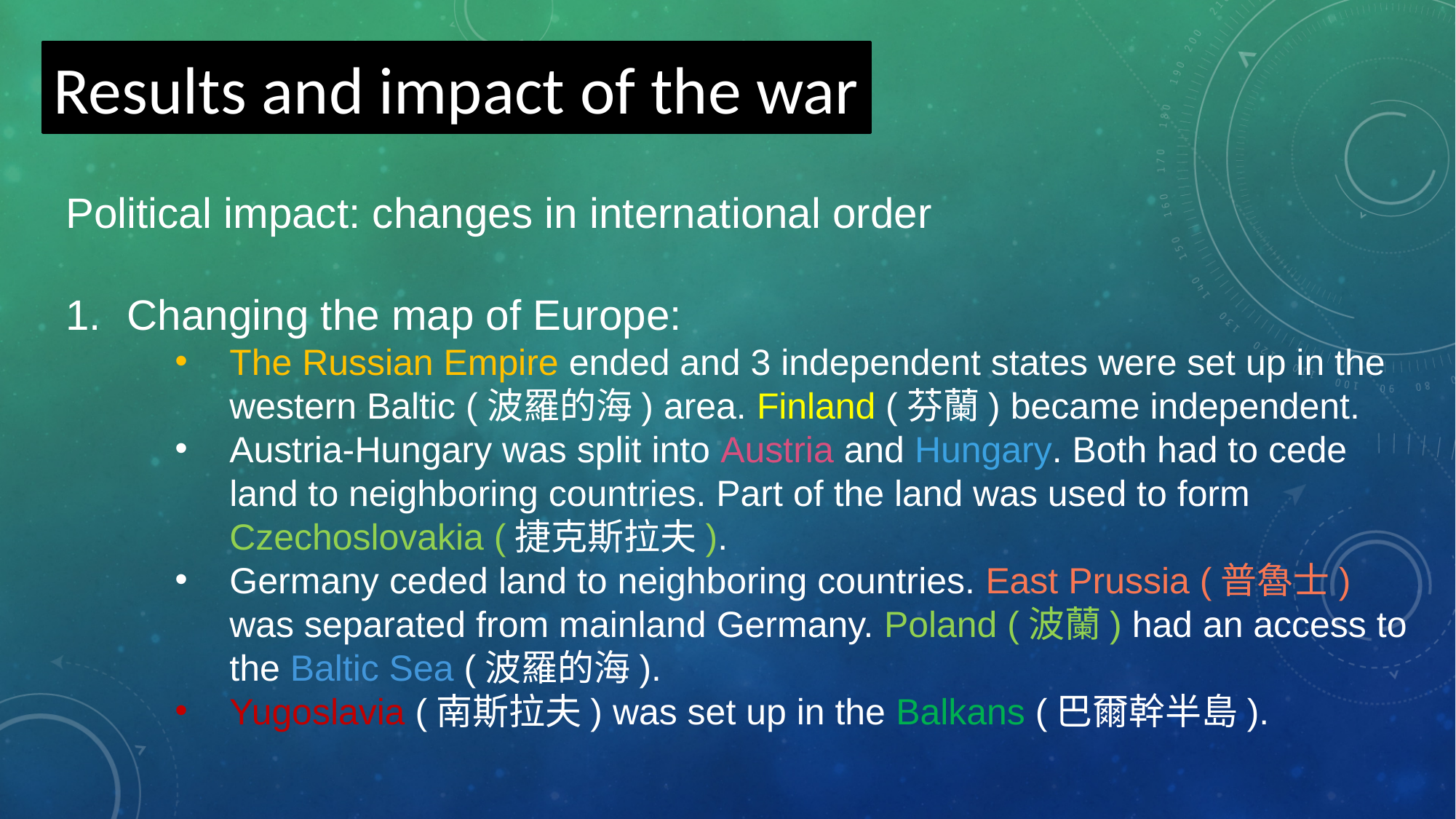

Results and impact of the war
Political impact: changes in international order

Changing the map of Europe:
The Russian Empire ended and 3 independent states were set up in the western Baltic (波羅的海) area. Finland (芬蘭) became independent.
Austria-Hungary was split into Austria and Hungary. Both had to cede land to neighboring countries. Part of the land was used to form Czechoslovakia (捷克斯拉夫).
Germany ceded land to neighboring countries. East Prussia (普魯士) was separated from mainland Germany. Poland (波蘭) had an access to the Baltic Sea (波羅的海).
Yugoslavia (南斯拉夫) was set up in the Balkans (巴爾幹半島).